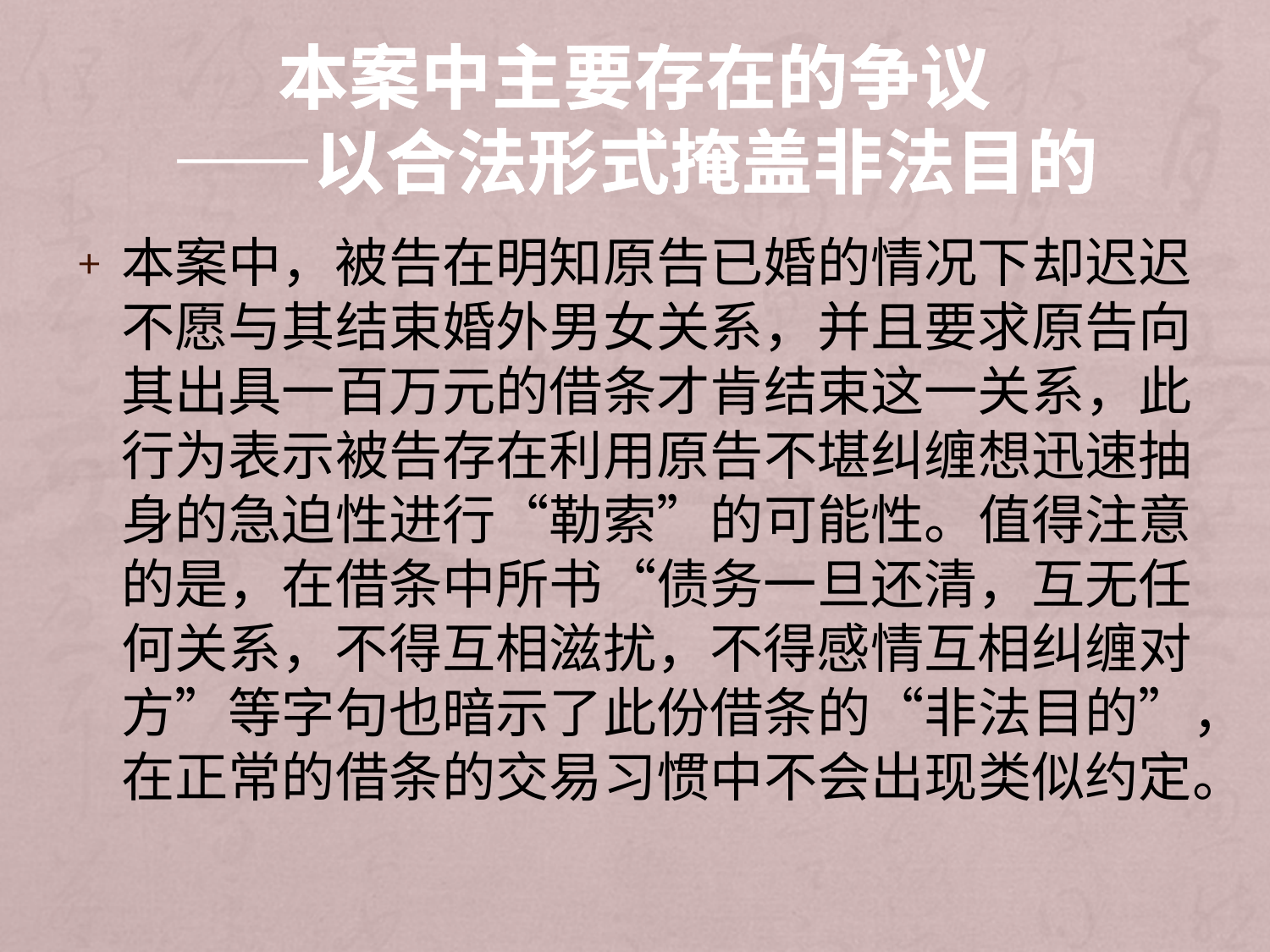

# 本案中主要存在的争议 ——以合法形式掩盖非法目的
本案中，被告在明知原告已婚的情况下却迟迟不愿与其结束婚外男女关系，并且要求原告向其出具一百万元的借条才肯结束这一关系，此行为表示被告存在利用原告不堪纠缠想迅速抽身的急迫性进行“勒索”的可能性。值得注意的是，在借条中所书“债务一旦还清，互无任何关系，不得互相滋扰，不得感情互相纠缠对方”等字句也暗示了此份借条的“非法目的”，在正常的借条的交易习惯中不会出现类似约定。